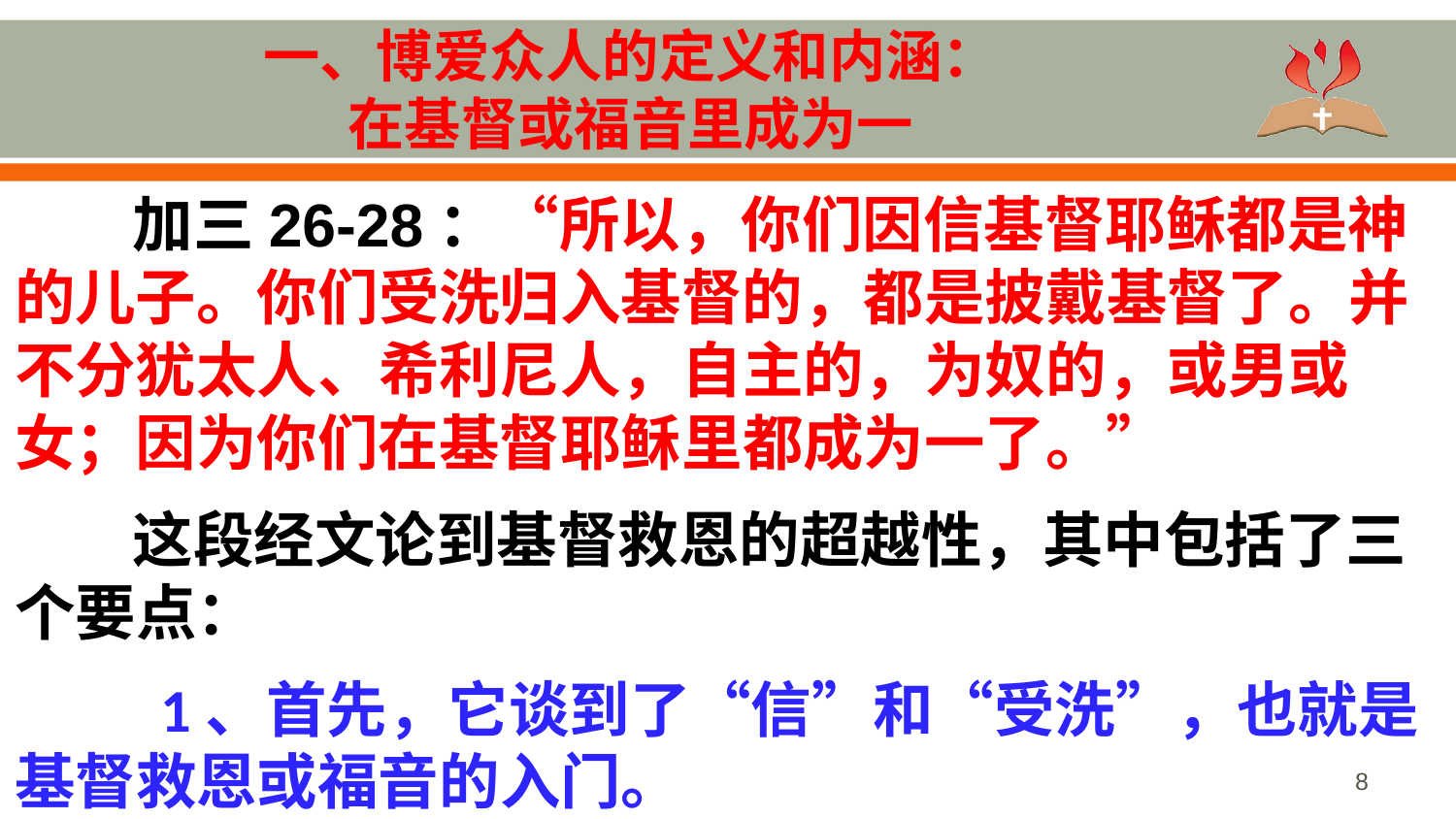

# 一、博爱众人的定义和内涵： 在基督或福音里成为一
加三26-28：“所以，你们因信基督耶稣都是神的儿子。你们受洗归入基督的，都是披戴基督了。并不分犹太人、希利尼人，自主的，为奴的，或男或女；因为你们在基督耶稣里都成为一了。”
这段经文论到基督救恩的超越性，其中包括了三个要点：
	1、首先，它谈到了“信”和“受洗”，也就是基督救恩或福音的入门。

8